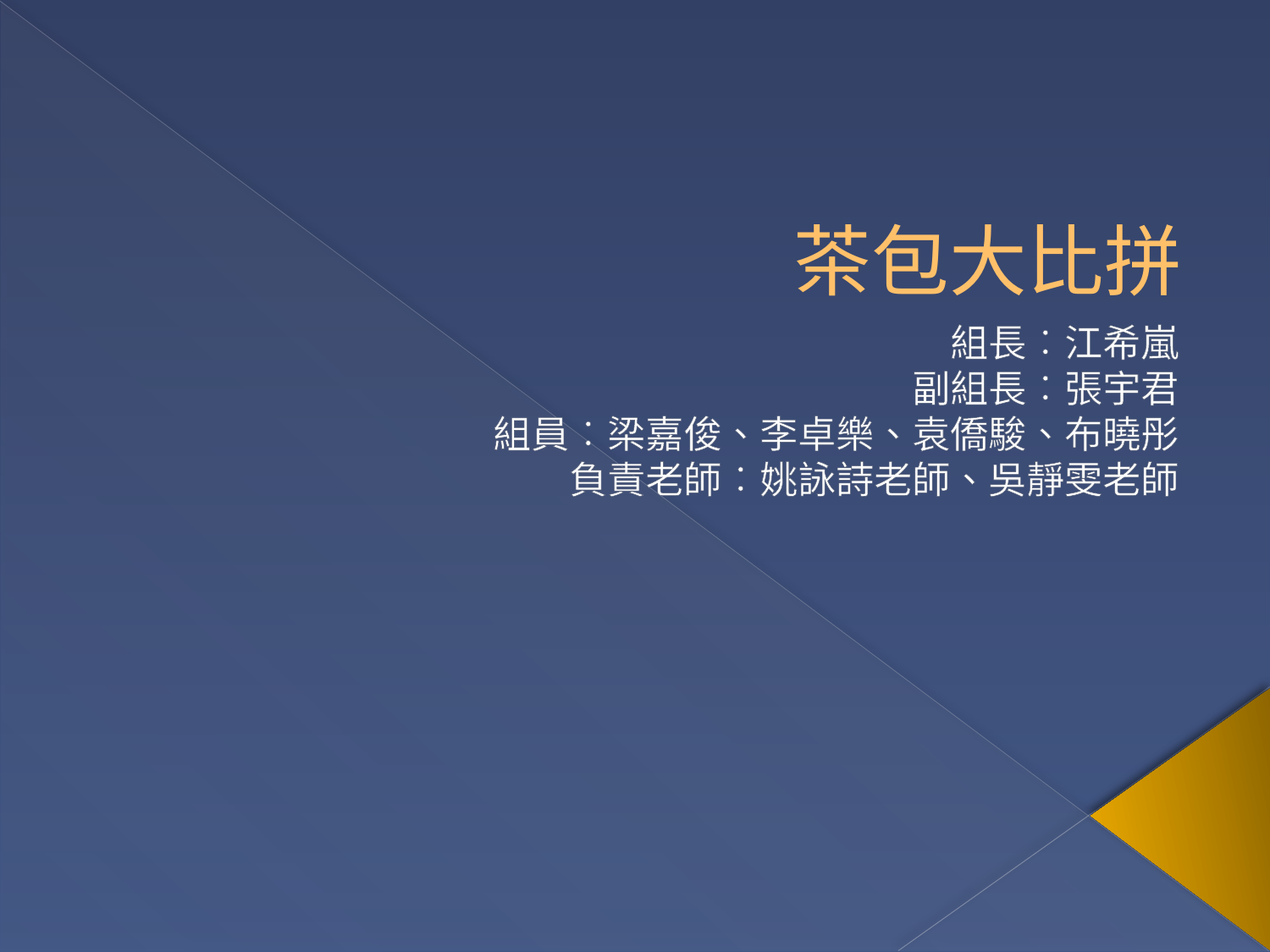

# 茶包大比拼
組長︰江希嵐
副組長︰張宇君
組員︰梁嘉俊、李卓樂、袁僑駿、布曉彤
負責老師︰姚詠詩老師、吳靜雯老師